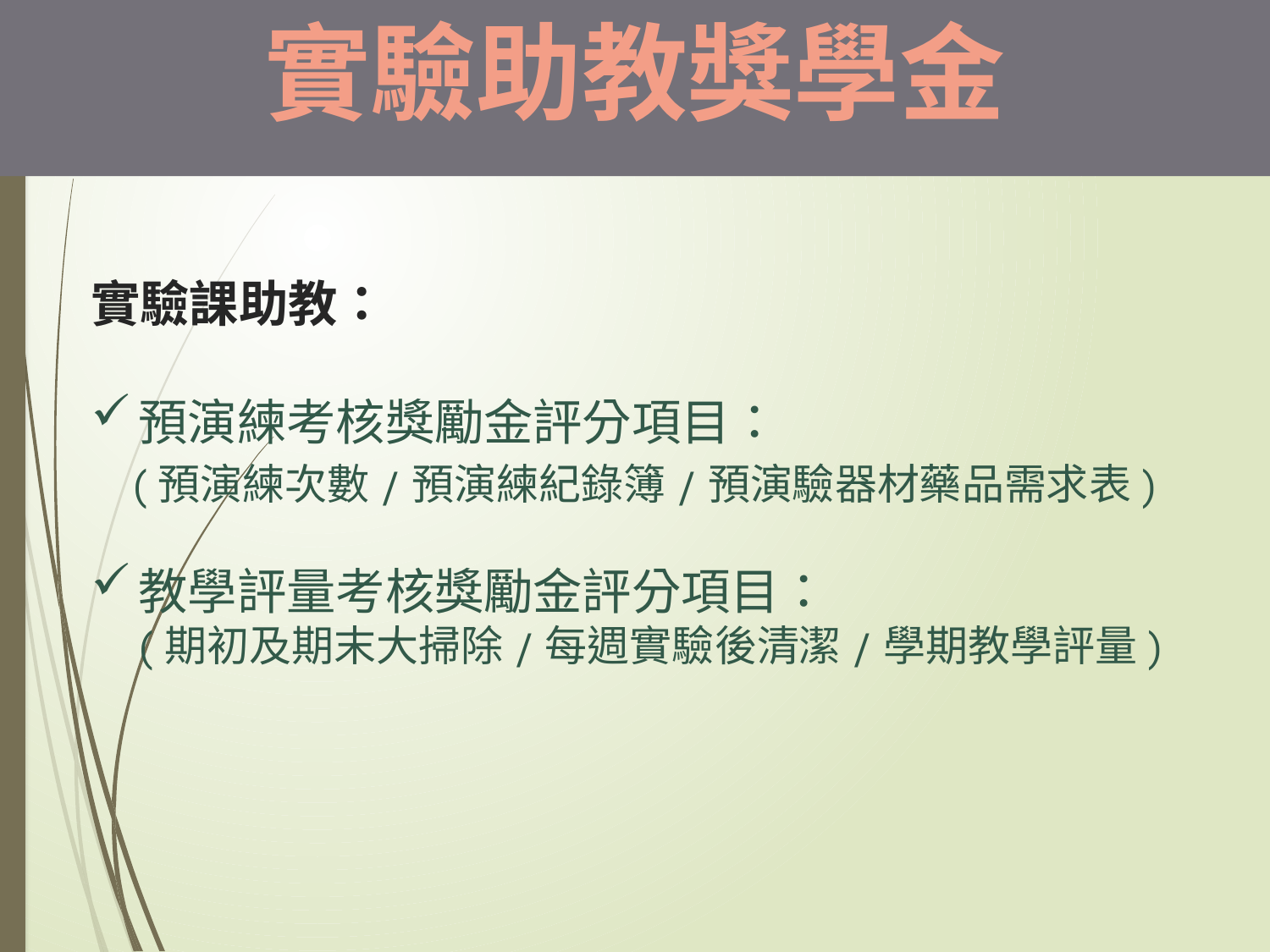

# 實驗助教獎學金

實驗課助教：

預演練考核獎勵金評分項目：
   (預演練次數/預演練紀錄簿/預演驗器材藥品需求表)

教學評量考核獎勵金評分項目：
(期初及期末大掃除/每週實驗後清潔/學期教學評量)